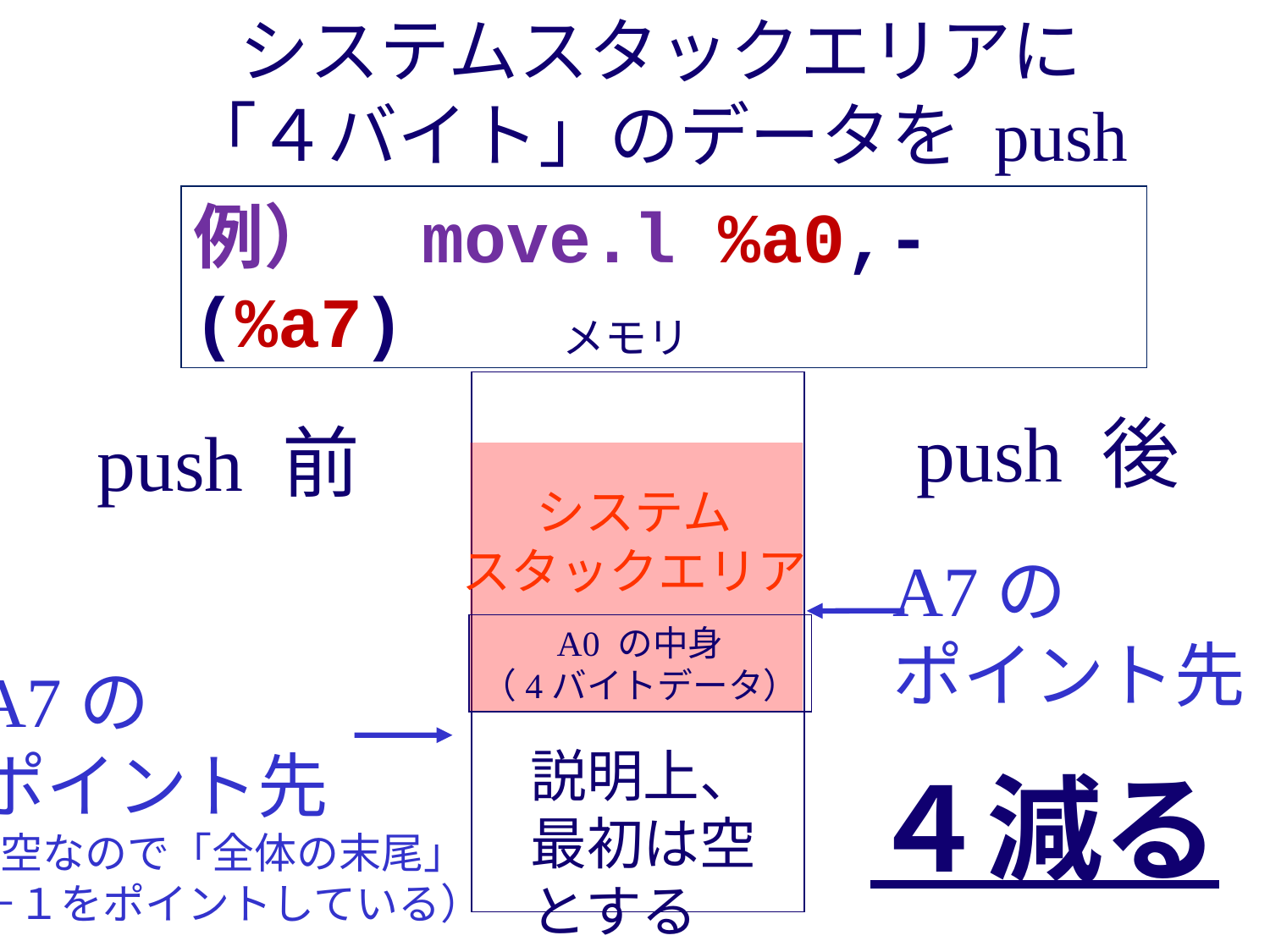

システムスタックエリアに
「４バイト」のデータを push
例）　move.l %a0,-(%a7)
メモリ

push 後
push 前

システム
スタックエリア
A7の
ポイント先

A0 の中身
（4バイトデータ）
A7の
ポイント先
(空なので「全体の末尾」
＋１をポイントしている）
説明上、
最初は空
とする

４減る